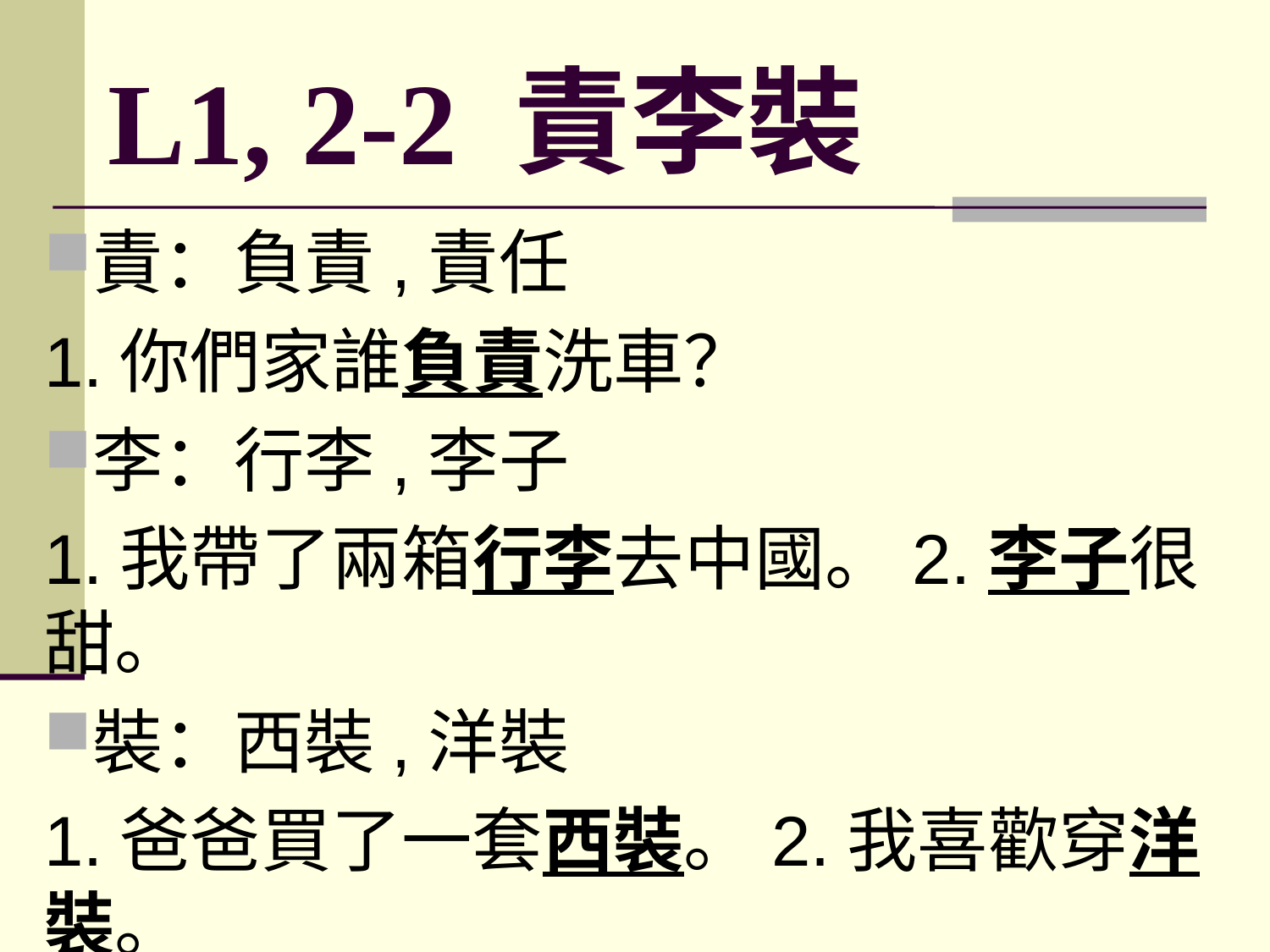

# L1, 2-2 責李裝
責：負責,責任
1.你們家誰負責洗車？
李：行李,李子
1.我帶了兩箱行李去中國。2.李子很甜。
裝：西裝,洋裝
1.爸爸買了一套西裝。2.我喜歡穿洋裝。